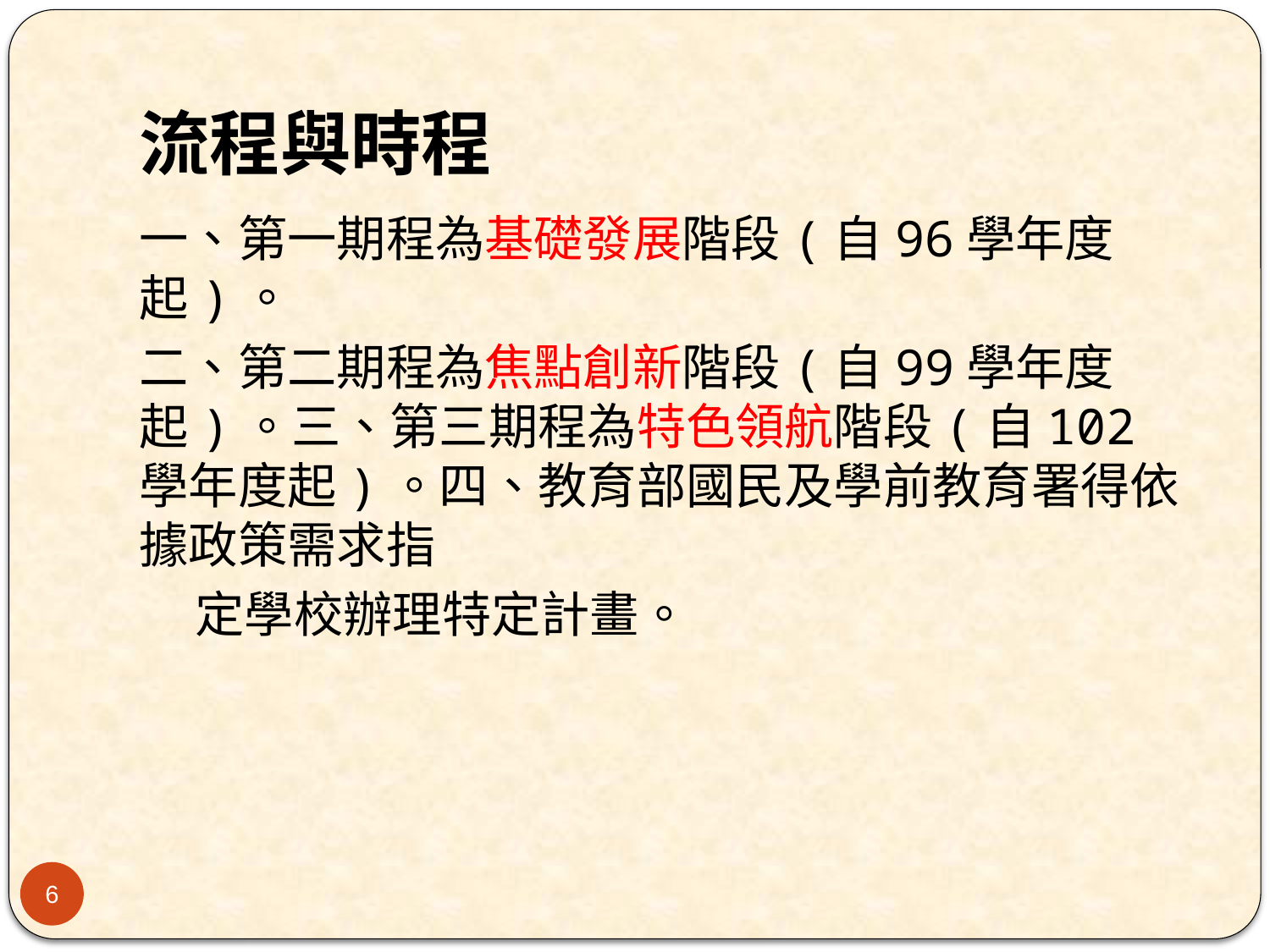

# 流程與時程
一、第一期程為基礎發展階段(自96學年度起)。
二、第二期程為焦點創新階段(自99學年度起)。三、第三期程為特色領航階段(自102學年度起)。四、教育部國民及學前教育署得依據政策需求指
    定學校辦理特定計畫。
6